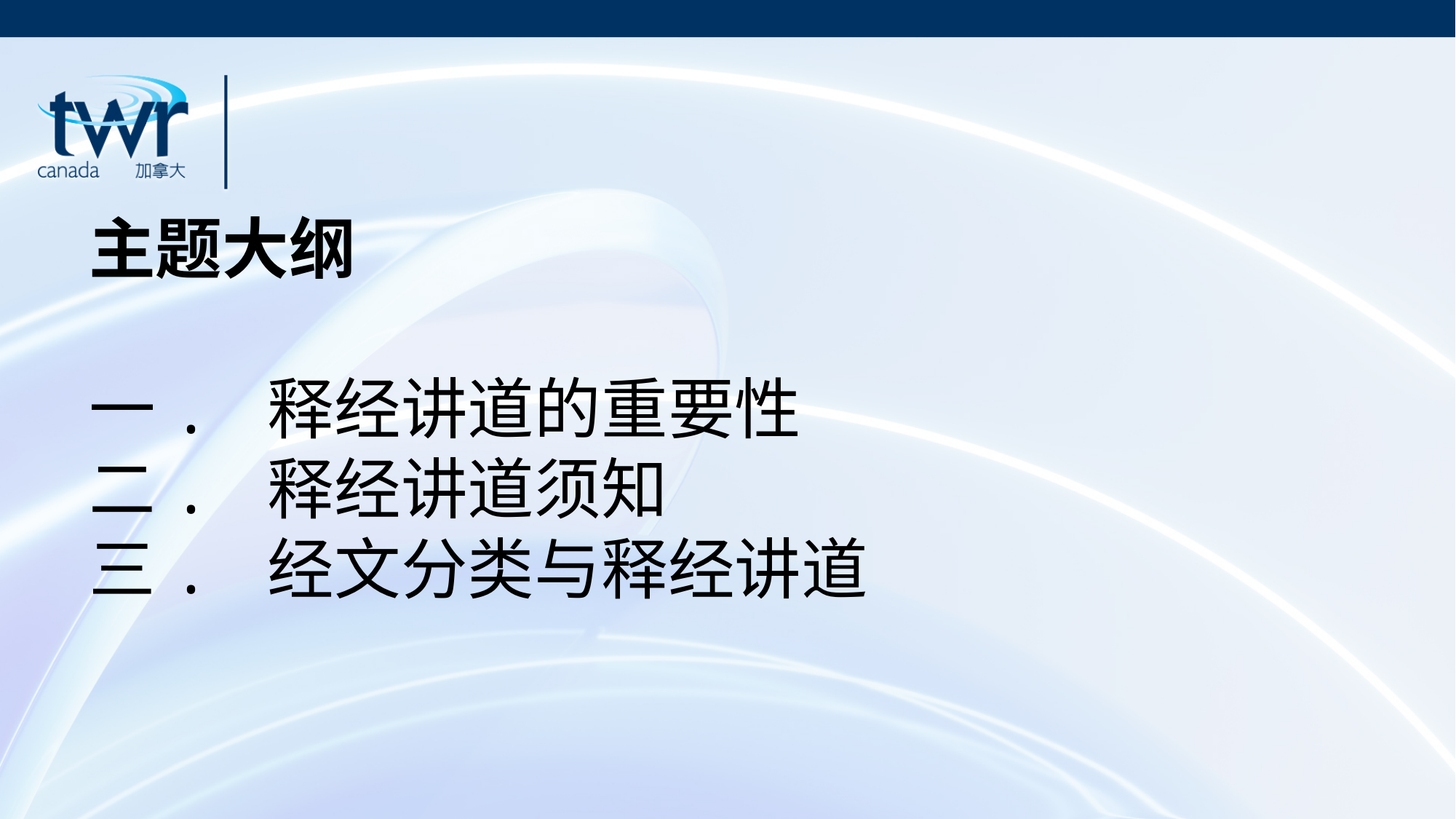

主题大纲

一. 释经讲道的重要性
二. 释经讲道须知
三. 经文分类与释经讲道